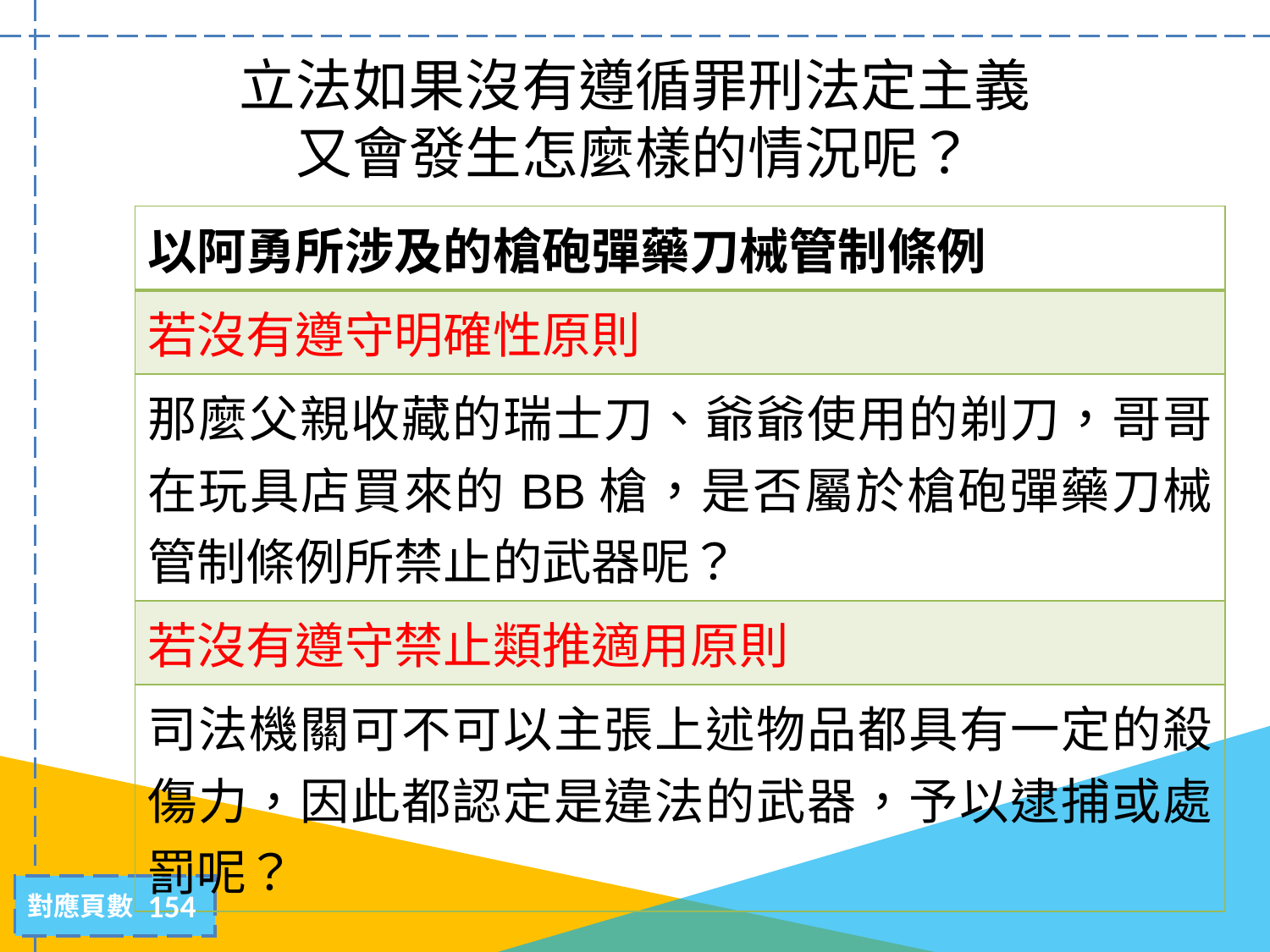

# 立法如果沒有遵循罪刑法定主義 又會發生怎麼樣的情況呢？
| 以阿勇所涉及的槍砲彈藥刀械管制條例 |
| --- |
| 若沒有遵守明確性原則 |
| 那麼父親收藏的瑞士刀、爺爺使用的剃刀，哥哥在玩具店買來的BB槍，是否屬於槍砲彈藥刀械管制條例所禁止的武器呢？ |
| 若沒有遵守禁止類推適用原則 |
| 司法機關可不可以主張上述物品都具有一定的殺傷力，因此都認定是違法的武器，予以逮捕或處罰呢？ |
154